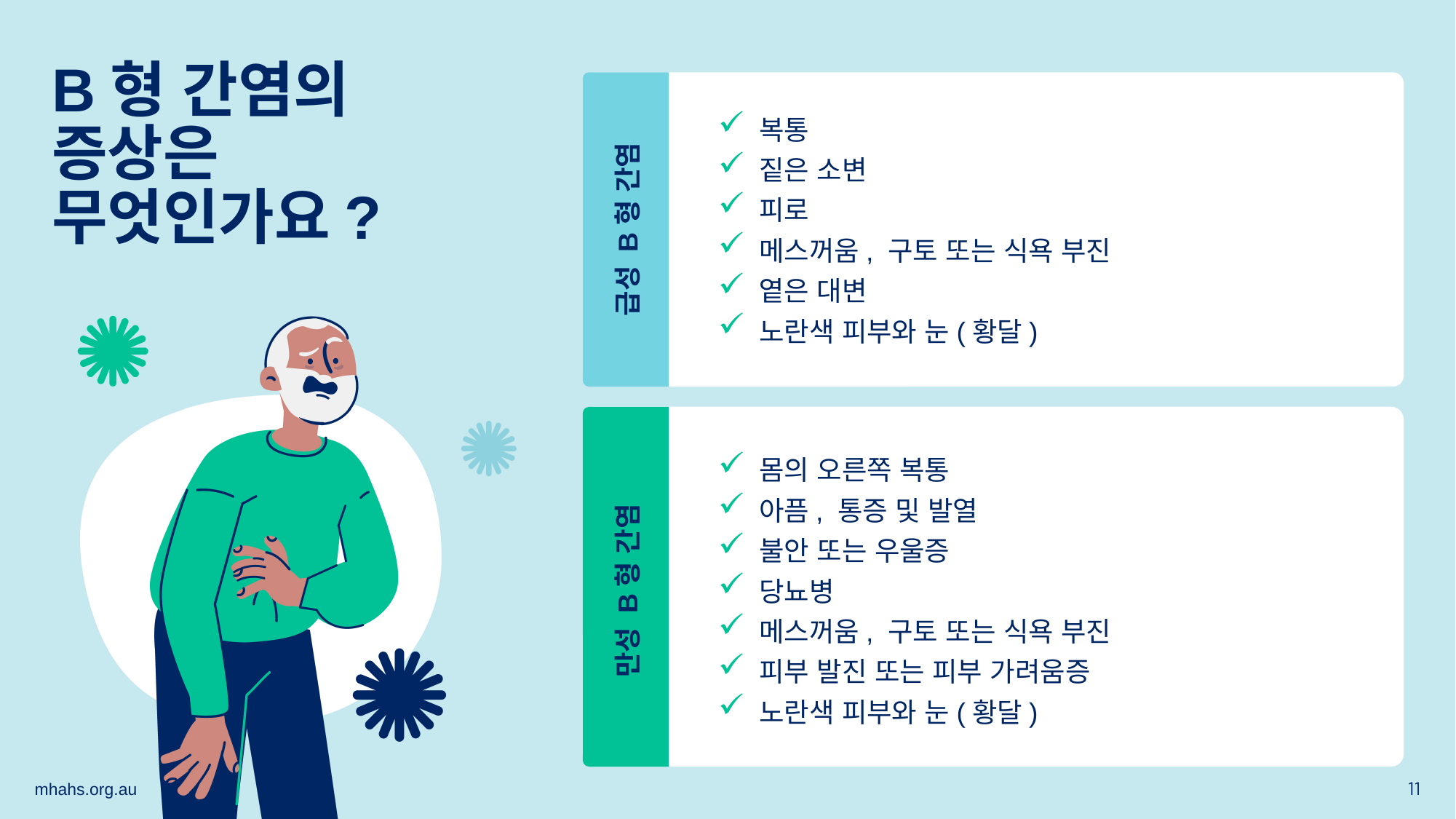

B형 간염의 증상은 무엇인가요?

급성 B형 간염
복통
짙은 소변
피로
메스꺼움, 구토 또는 식욕 부진
옅은 대변
노란색 피부와 눈(황달)

만성 B형 간염
몸의 오른쪽 복통
아픔, 통증 및 발열
불안 또는 우울증
당뇨병
메스꺼움, 구토 또는 식욕 부진
피부 발진 또는 피부 가려움증
노란색 피부와 눈(황달)
mhahs.org.au
11